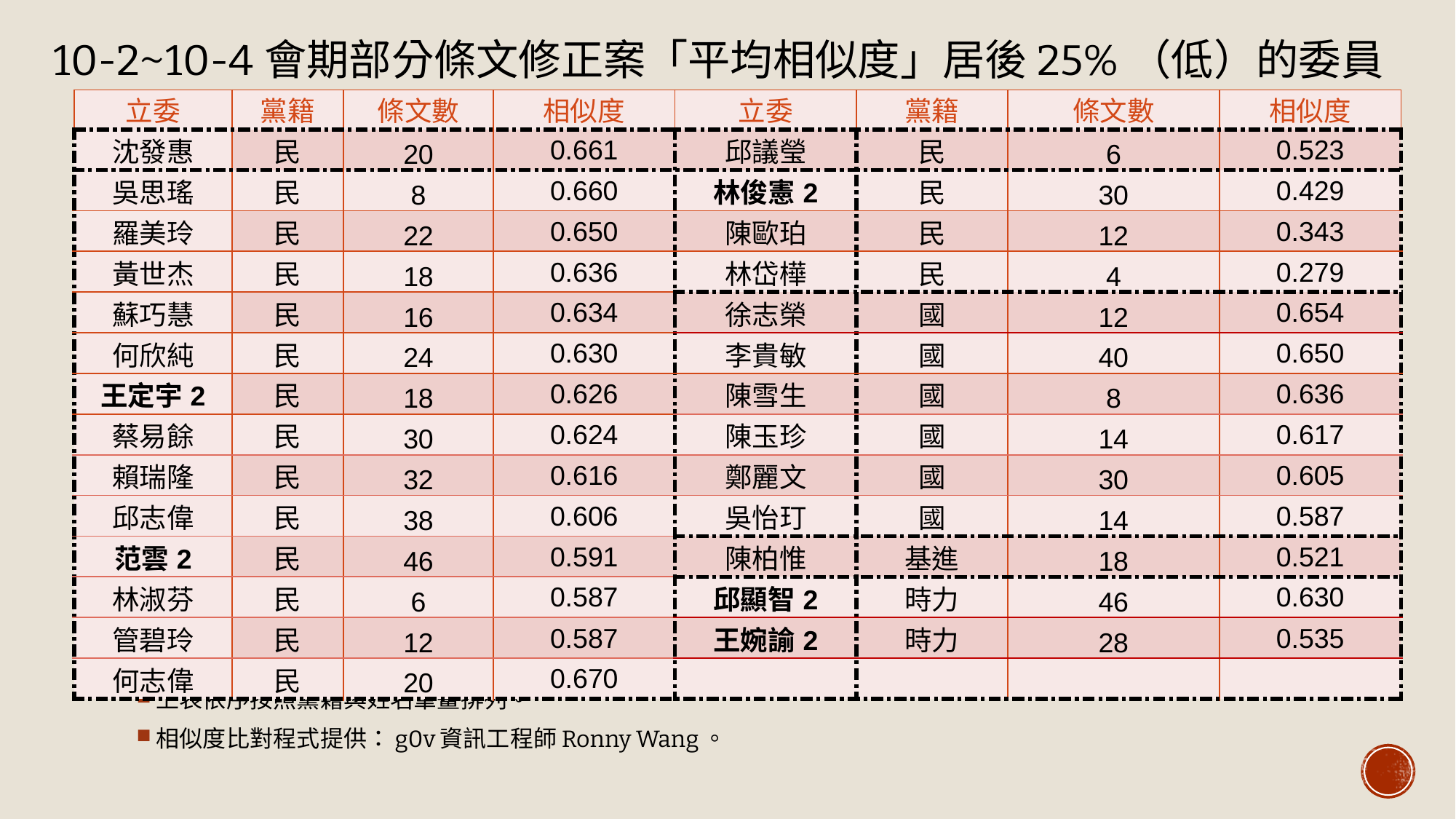

# 10-2~10-4會期部分條文修正案「平均相似度」居後25%（低）的委員
| 立委 | 黨籍 | 條文數 | 相似度 | 立委 | 黨籍 | 條文數 | 相似度 |
| --- | --- | --- | --- | --- | --- | --- | --- |
| 沈發惠 | 民 | 20 | 0.661 | 邱議瑩 | 民 | 6 | 0.523 |
| 吳思瑤 | 民 | 8 | 0.660 | 林俊憲2 | 民 | 30 | 0.429 |
| 羅美玲 | 民 | 22 | 0.650 | 陳歐珀 | 民 | 12 | 0.343 |
| 黃世杰 | 民 | 18 | 0.636 | 林岱樺 | 民 | 4 | 0.279 |
| 蘇巧慧 | 民 | 16 | 0.634 | 徐志榮 | 國 | 12 | 0.654 |
| 何欣純 | 民 | 24 | 0.630 | 李貴敏 | 國 | 40 | 0.650 |
| 王定宇2 | 民 | 18 | 0.626 | 陳雪生 | 國 | 8 | 0.636 |
| 蔡易餘 | 民 | 30 | 0.624 | 陳玉珍 | 國 | 14 | 0.617 |
| 賴瑞隆 | 民 | 32 | 0.616 | 鄭麗文 | 國 | 30 | 0.605 |
| 邱志偉 | 民 | 38 | 0.606 | 吳怡玎 | 國 | 14 | 0.587 |
| 范雲2 | 民 | 46 | 0.591 | 陳柏惟 | 基進 | 18 | 0.521 |
| 林淑芬 | 民 | 6 | 0.587 | 邱顯智2 | 時力 | 46 | 0.630 |
| 管碧玲 | 民 | 12 | 0.587 | 王婉諭2 | 時力 | 28 | 0.535 |
| 何志偉 | 民 | 20 | 0.670 |  |  |  |  |
上表依序按照黨籍與姓名筆畫排列。
相似度比對程式提供：g0v資訊工程師Ronny Wang。